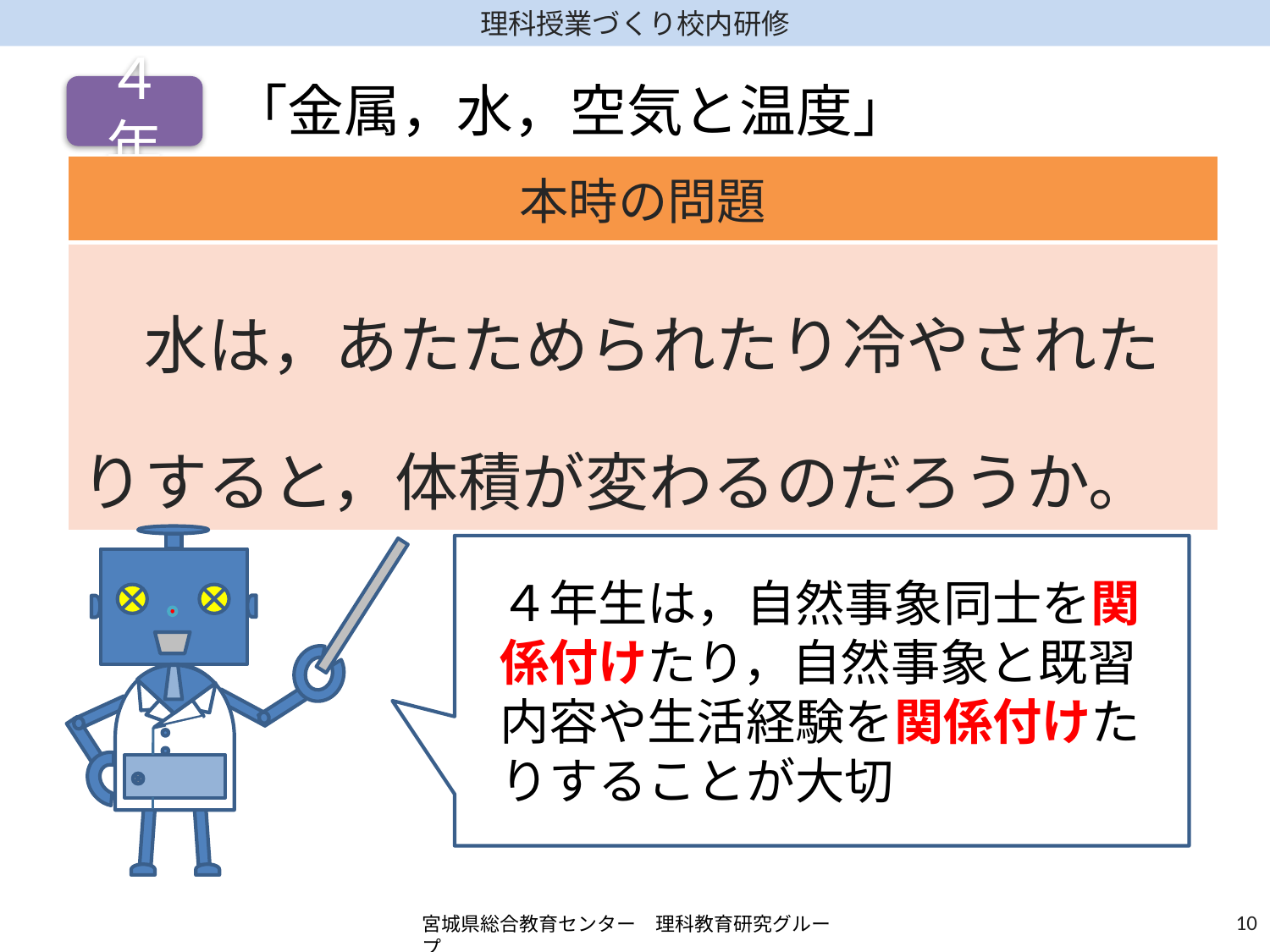

「金属，水，空気と温度」
４年
| 本時の問題 |
| --- |
| 水は，あたためられたり冷やされたりすると，体積が変わるのだろうか。 |

４年生は，自然事象同士を関係付けたり，自然事象と既習内容や生活経験を関係付けたりすることが大切
10